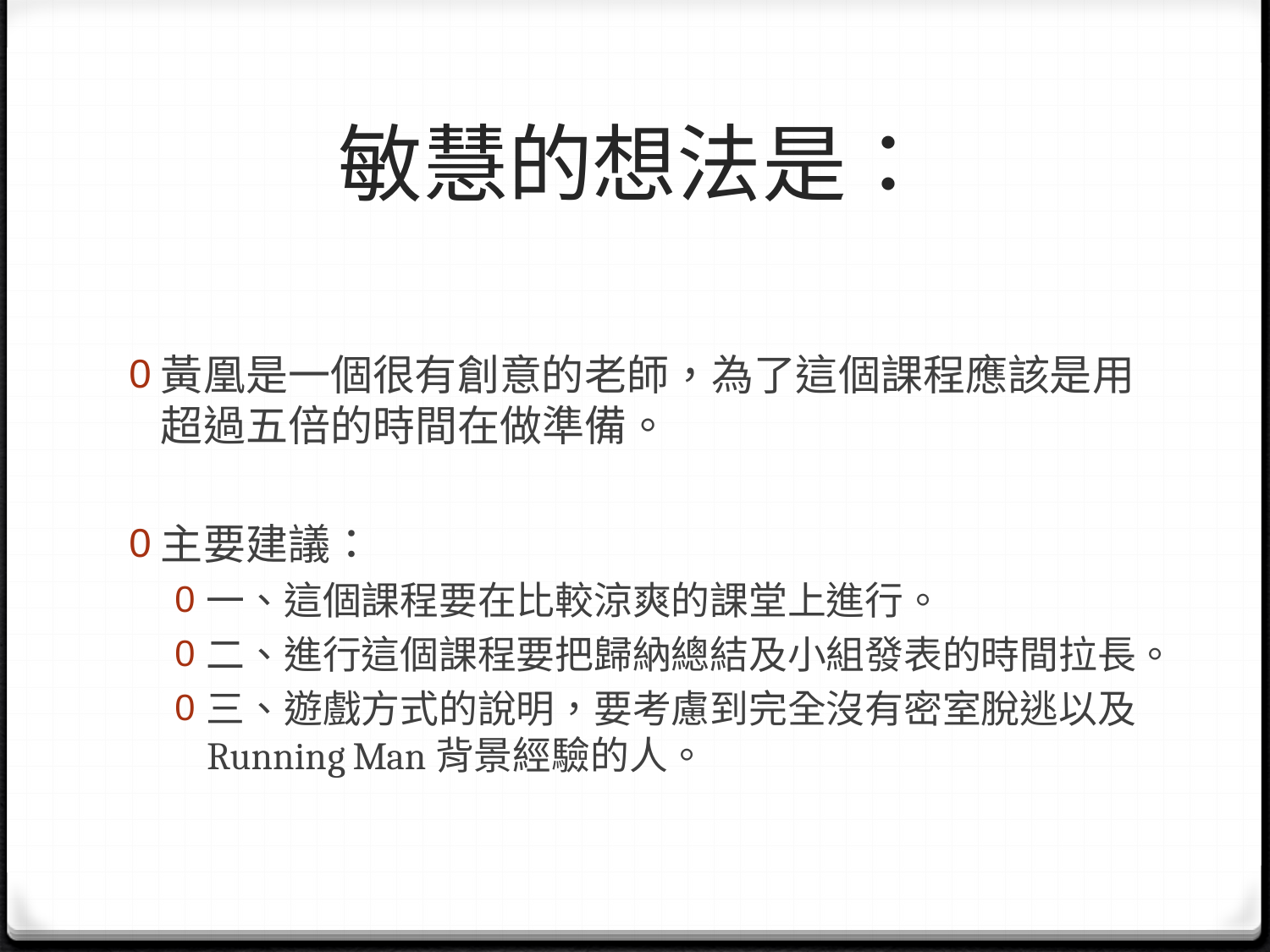

# 敏慧的想法是：

黃凰是一個很有創意的老師，為了這個課程應該是用超過五倍的時間在做準備。

主要建議：
一、這個課程要在比較涼爽的課堂上進行。
二、進行這個課程要把歸納總結及小組發表的時間拉長。
三、遊戲方式的說明，要考慮到完全沒有密室脫逃以及Running Man背景經驗的人。